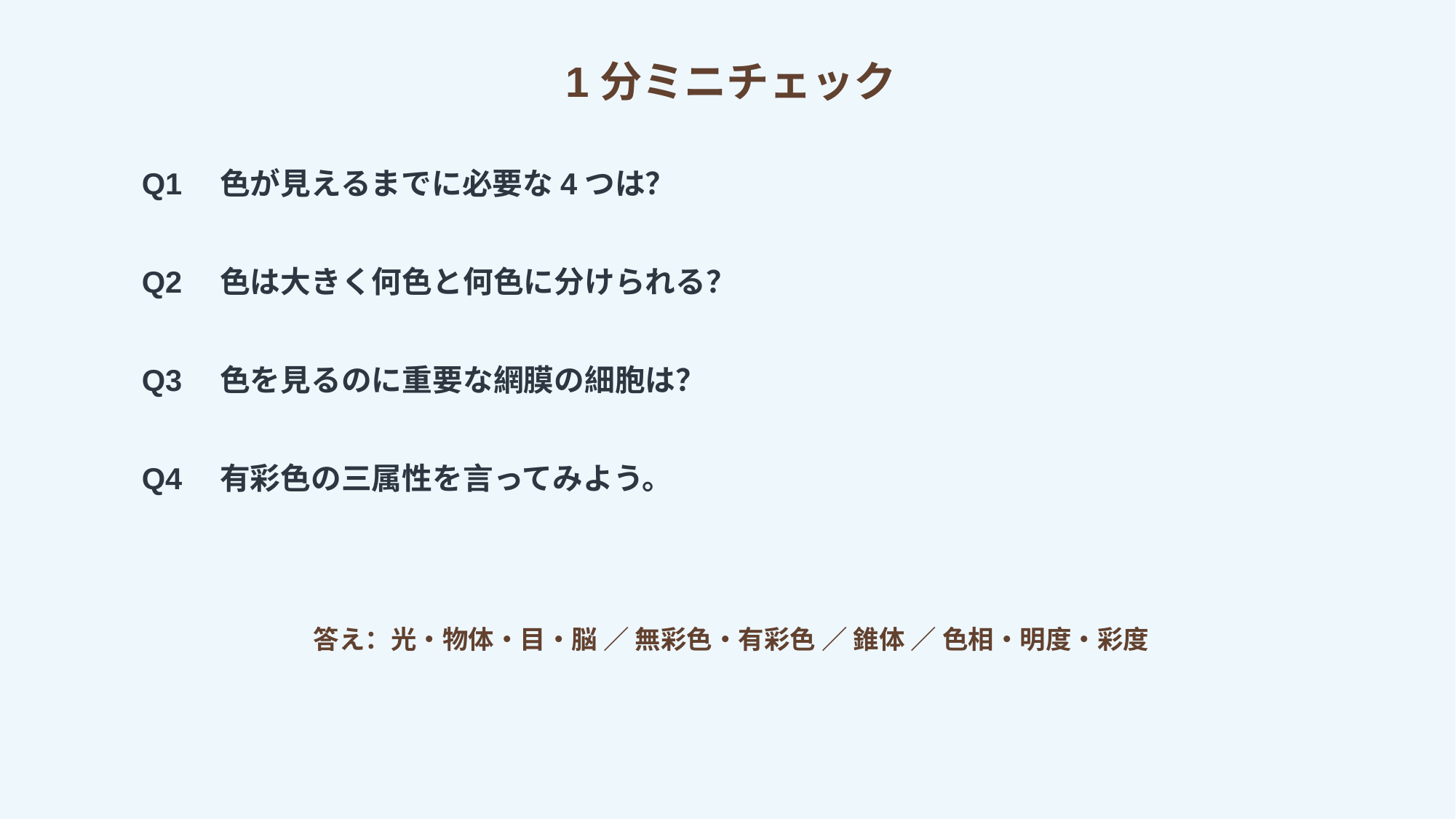

1分ミニチェック
Q1　色が見えるまでに必要な4つは？
Q2　色は大きく何色と何色に分けられる？
Q3　色を見るのに重要な網膜の細胞は？
Q4　有彩色の三属性を言ってみよう。
答え：光・物体・目・脳 ／ 無彩色・有彩色 ／ 錐体 ／ 色相・明度・彩度